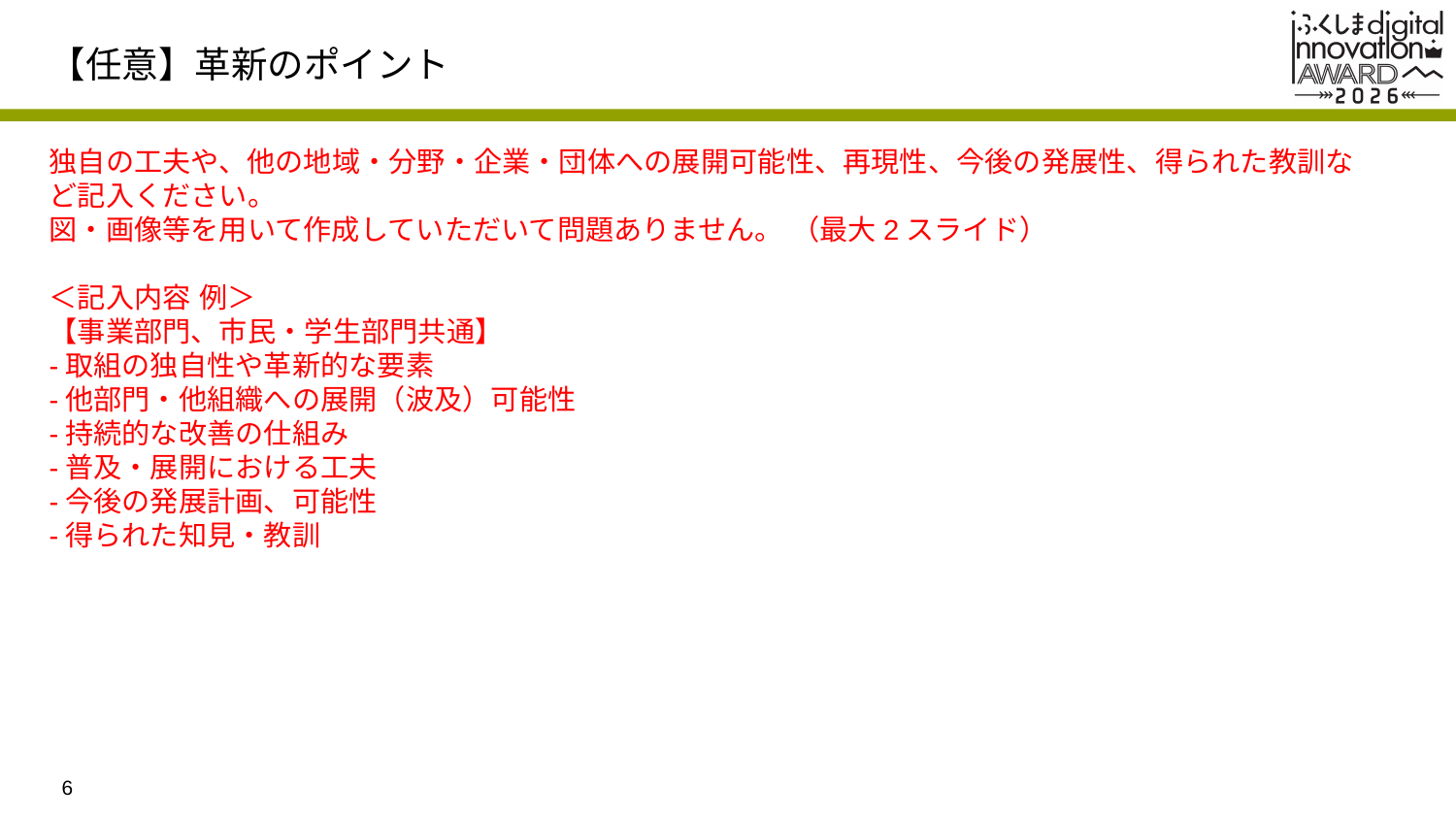

# 【任意】革新のポイント
独自の工夫や、他の地域・分野・企業・団体への展開可能性、再現性、今後の発展性、得られた教訓など記入ください。
図・画像等を用いて作成していただいて問題ありません。 （最大2スライド）

＜記入内容 例＞
【事業部門、市民・学生部門共通】
-取組の独自性や革新的な要素
-他部門・他組織への展開（波及）可能性
-持続的な改善の仕組み
-普及・展開における工夫
-今後の発展計画、可能性
-得られた知見・教訓

6